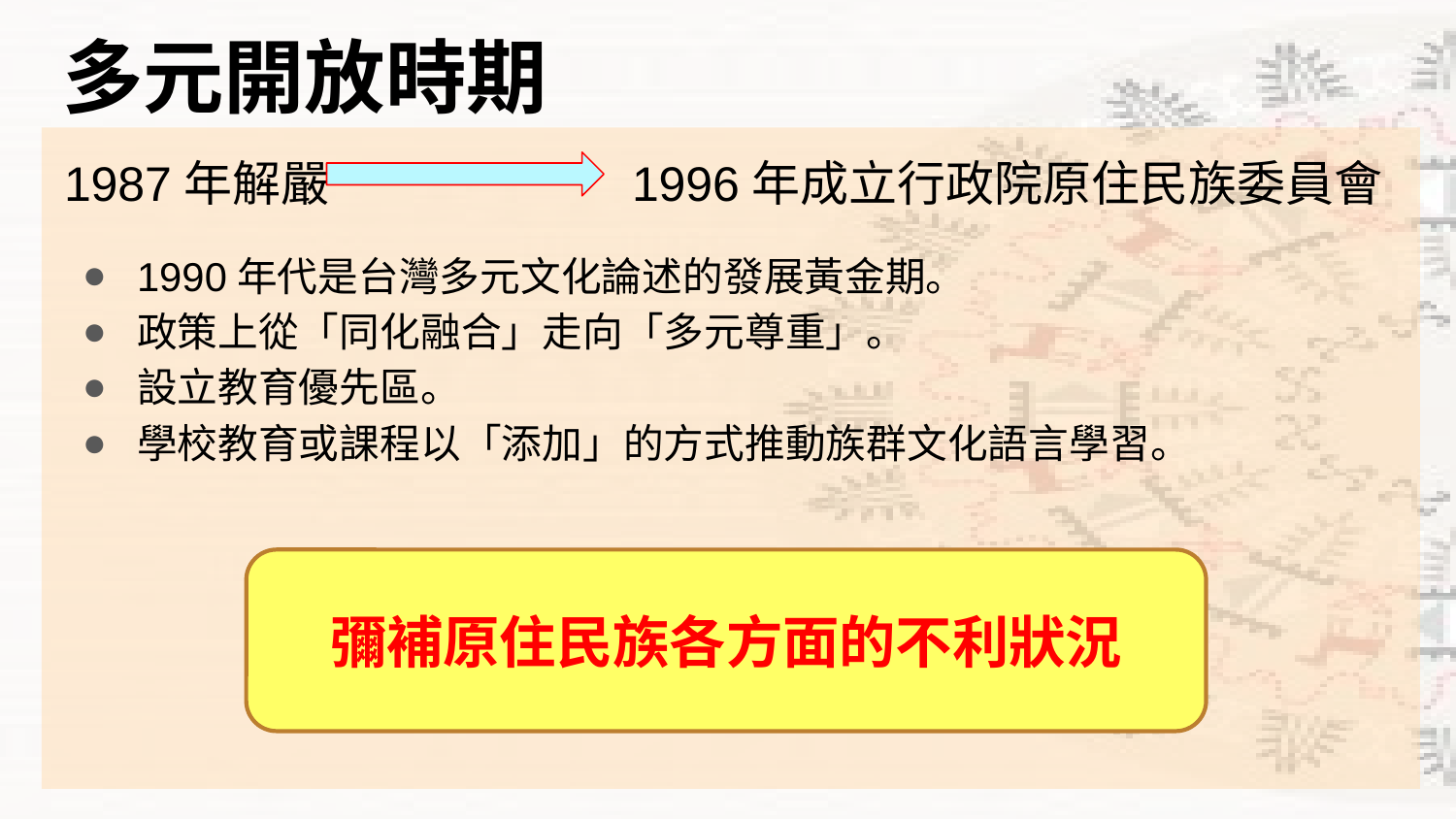

# 多元開放時期

1987年解嚴　　　　　　1996年成立行政院原住民族委員會
1990年代是台灣多元文化論述的發展黃金期。
政策上從「同化融合」走向「多元尊重」。
設立教育優先區。
學校教育或課程以「添加」的方式推動族群文化語言學習。

彌補原住民族各方面的不利狀況